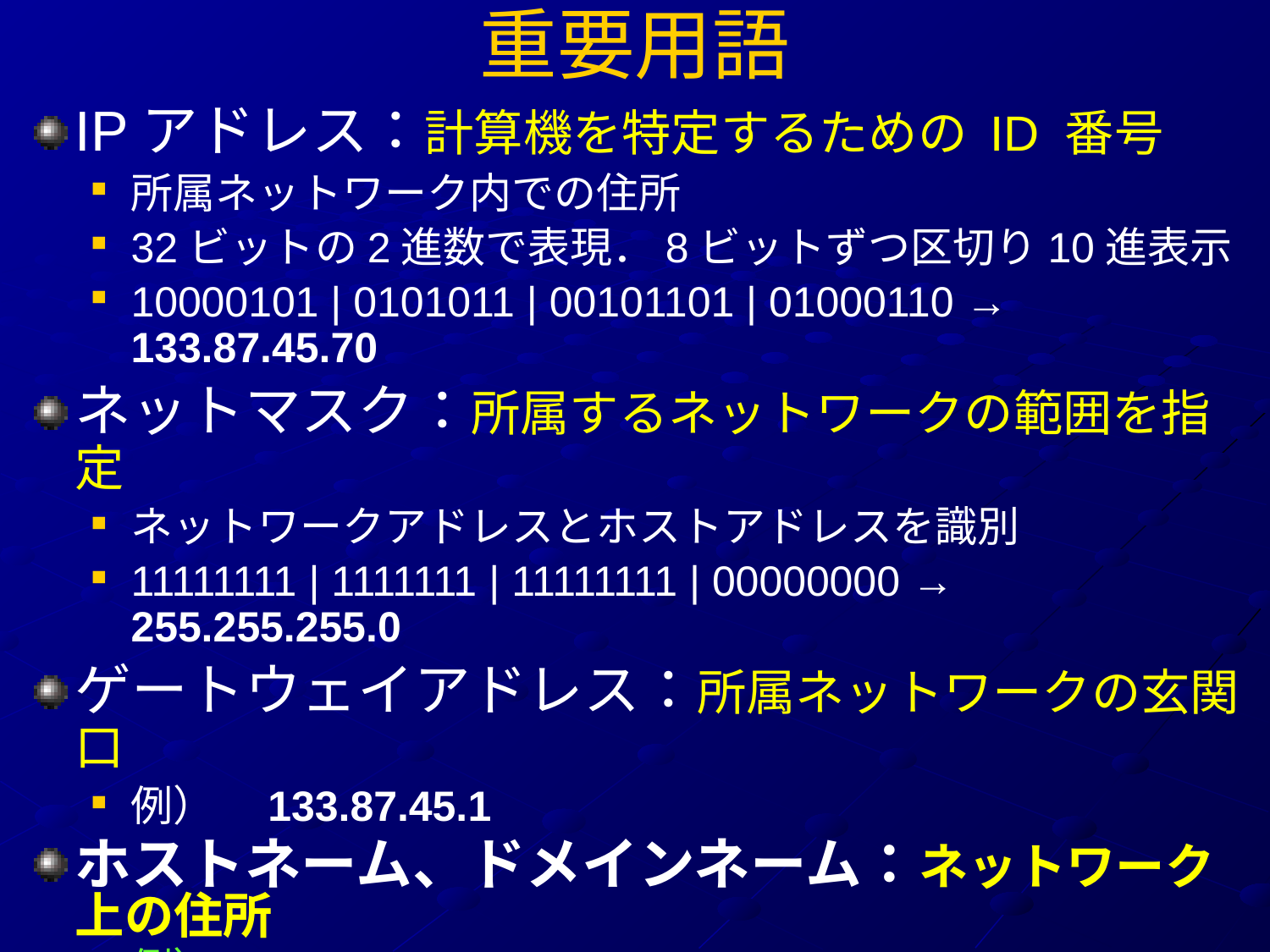

# 重要用語
IPアドレス：計算機を特定するための ID 番号
所属ネットワーク内での住所
32ビットの2進数で表現．8ビットずつ区切り10進表示
10000101 | 0101011 | 00101101 | 01000110 → 133.87.45.70
ネットマスク：所属するネットワークの範囲を指定
ネットワークアドレスとホストアドレスを識別
11111111 | 1111111 | 11111111 | 00000000 → 255.255.255.0
ゲートウェイアドレス：所属ネットワークの玄関口
例）　133.87.45.1
ホストネーム、ドメインネーム：ネットワーク上の住所
例）　abc.ep.sci.hokudai.ac.jp
　　　　ホスト部        ドメイン部
MACアドレス：ネットワークカードの識別子
例）　d4:3b:04:d5:ba:01